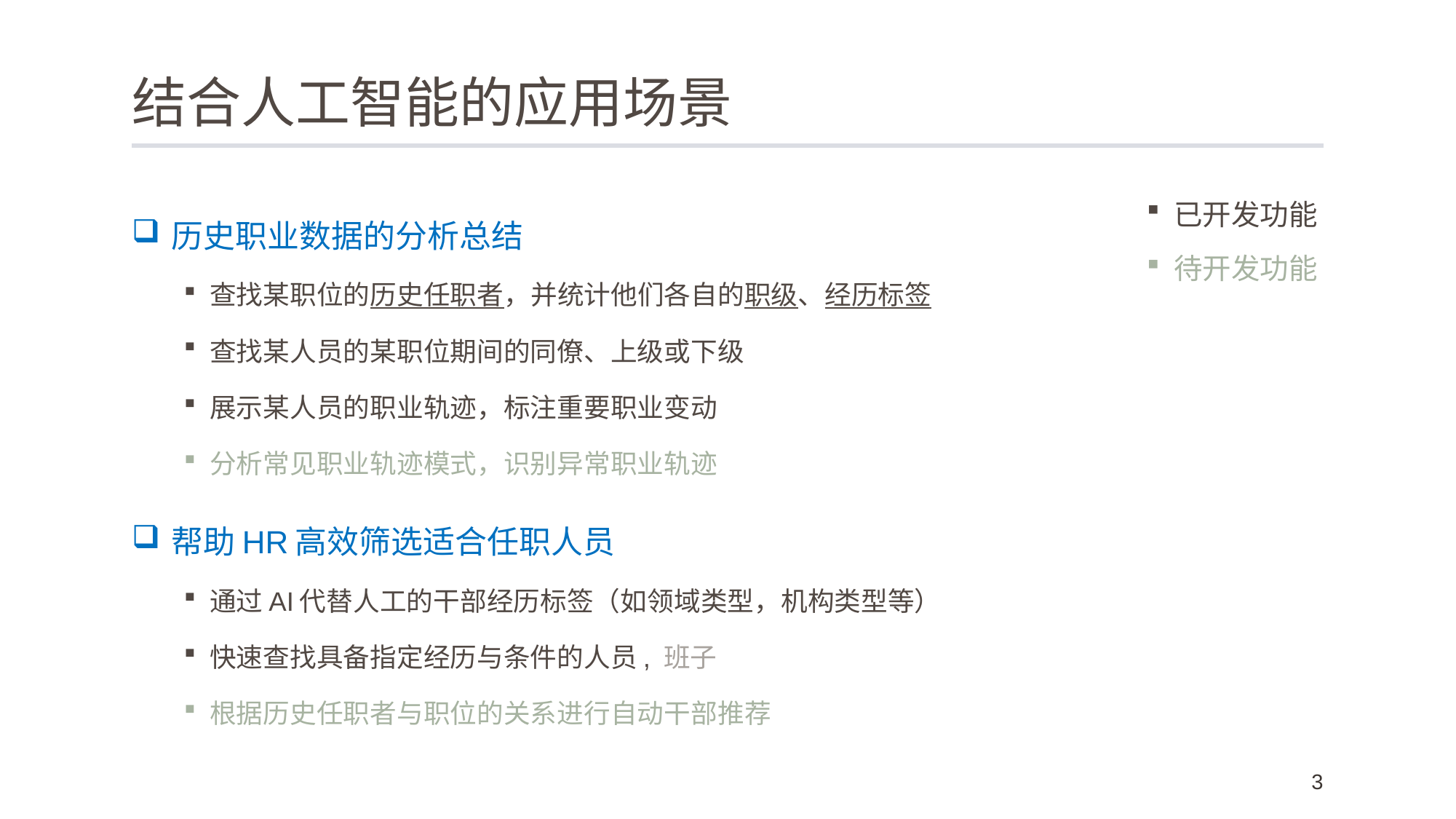

# 结合人工智能的应用场景
已开发功能
待开发功能
 历史职业数据的分析总结
查找某职位的历史任职者，并统计他们各自的职级、经历标签
查找某人员的某职位期间的同僚、上级或下级
展示某人员的职业轨迹，标注重要职业变动
分析常见职业轨迹模式，识别异常职业轨迹
 帮助HR高效筛选适合任职人员
通过AI代替人工的干部经历标签（如领域类型，机构类型等）
快速查找具备指定经历与条件的人员, 班子
根据历史任职者与职位的关系进行自动干部推荐

3